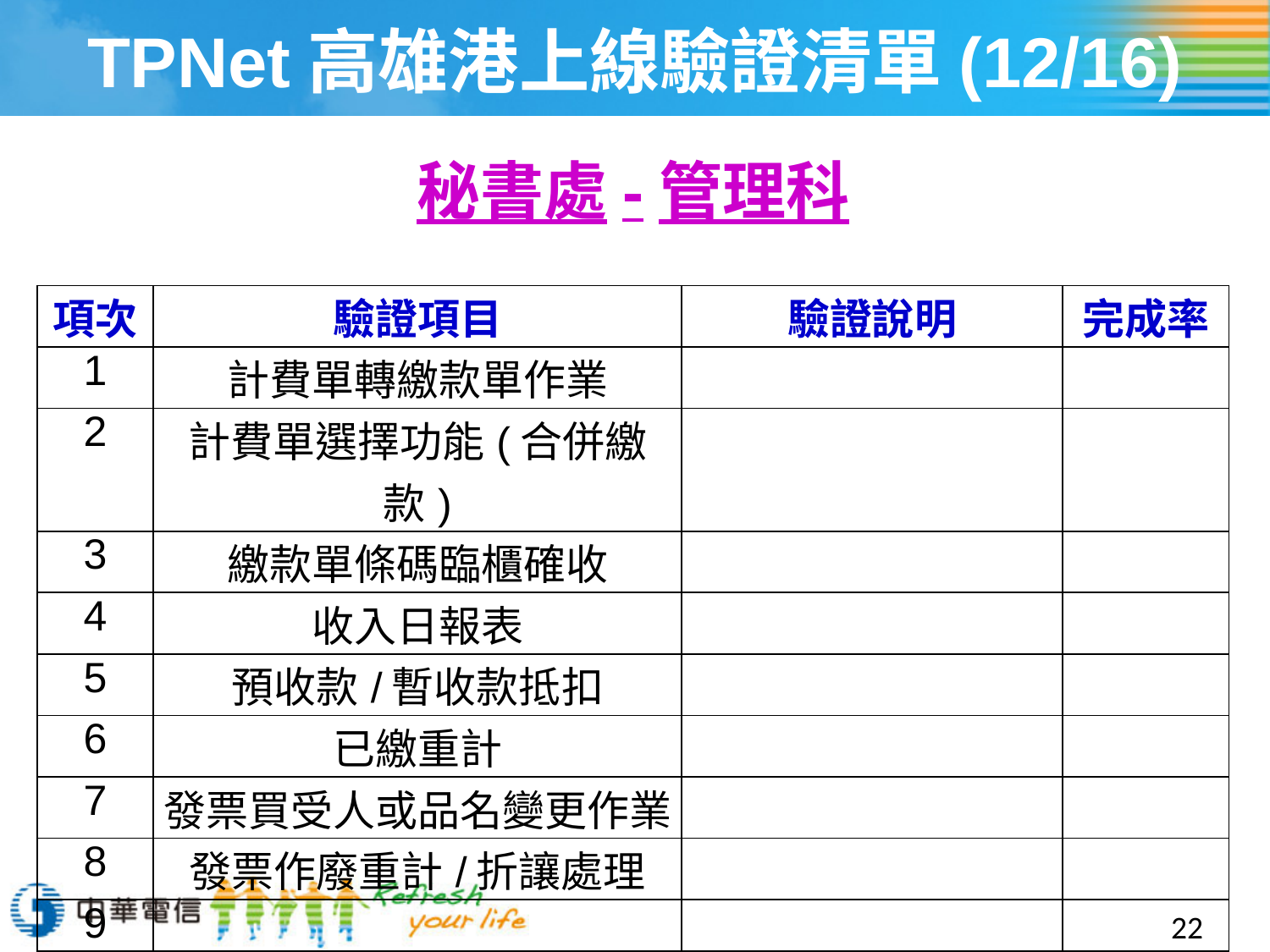

# TPNet高雄港上線驗證清單(12/16)
秘書處-管理科
| 項次 | 驗證項目 | 驗證說明 | 完成率 |
| --- | --- | --- | --- |
| 1 | 計費單轉繳款單作業 |  |  |
| 2 | 計費單選擇功能(合併繳款) |  |  |
| 3 | 繳款單條碼臨櫃確收 |  |  |
| 4 | 收入日報表 |  |  |
| 5 | 預收款/暫收款抵扣 |  |  |
| 6 | 已繳重計 |  |  |
| 7 | 發票買受人或品名變更作業 |  |  |
| 8 | 發票作廢重計/折讓處理 |  |  |
| 9 |  |  |  |